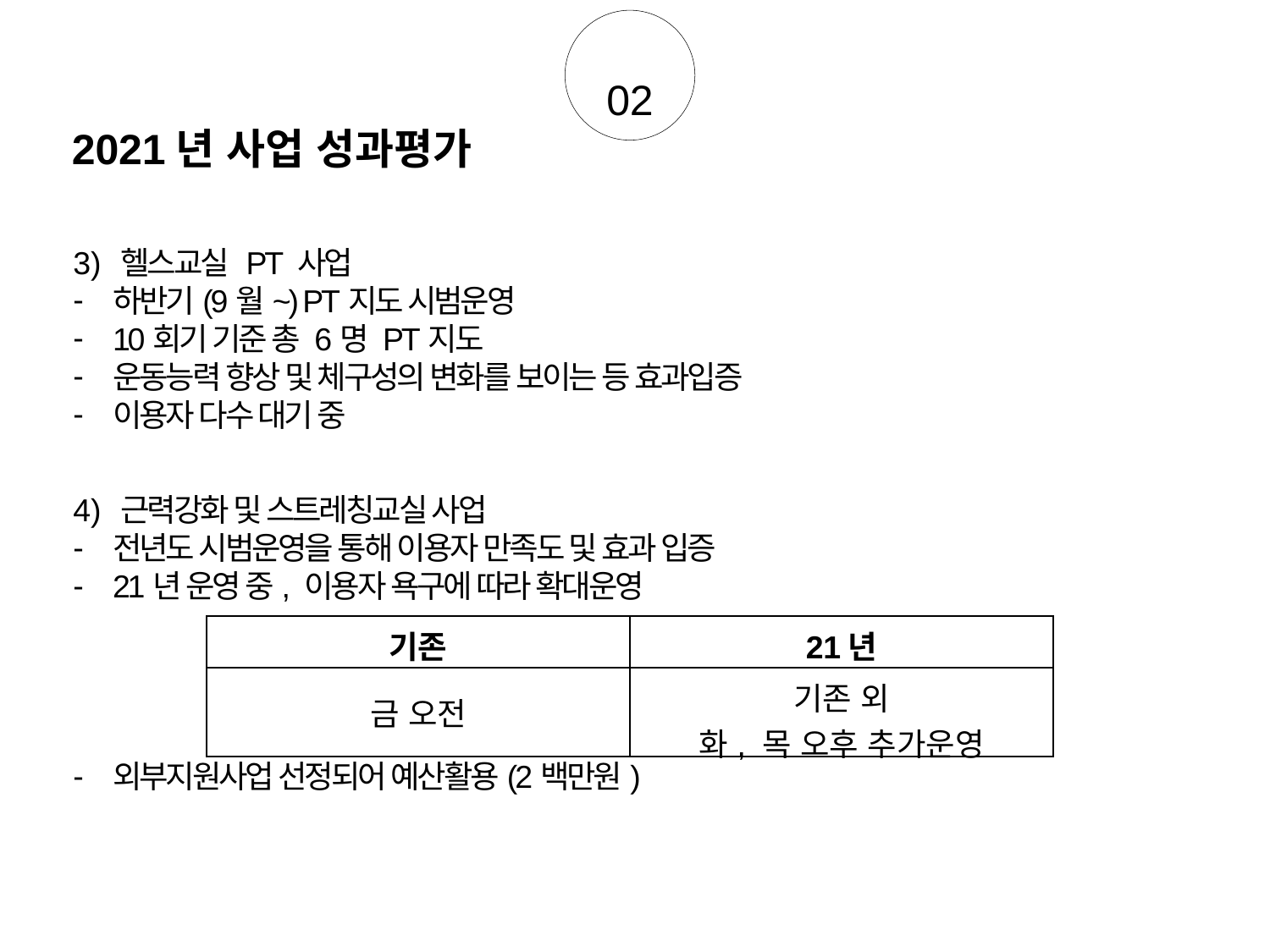

02
2021년 사업 성과평가
헬스교실 PT 사업
하반기(9월~) PT지도 시범운영
10회기 기준 총 6명 PT지도
운동능력 향상 및 체구성의 변화를 보이는 등 효과입증
이용자 다수 대기 중

근력강화 및 스트레칭교실 사업
전년도 시범운영을 통해 이용자 만족도 및 효과 입증
21년 운영 중, 이용자 욕구에 따라 확대운영

외부지원사업 선정되어 예산활용(2백만원)
| 기존 | 21년 |
| --- | --- |
| 금 오전 | 기존 외 화, 목 오후 추가운영 |